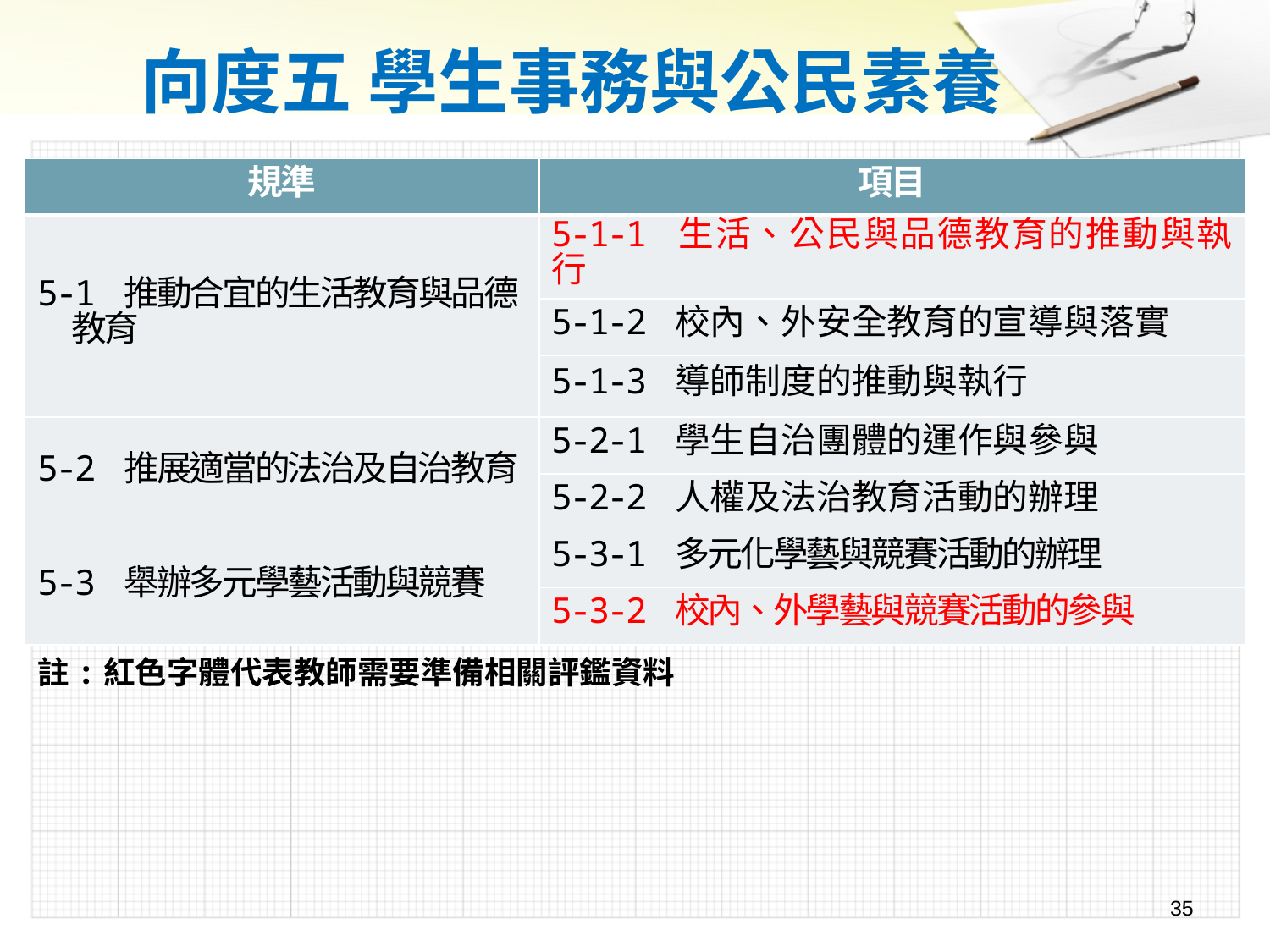

# 向度五 學生事務與公民素養
| 規準 | 項目 |
| --- | --- |
| 5-1 推動合宜的生活教育與品德 教育 | 5-1-1 生活、公民與品德教育的推動與執行 |
|  | 5-1-2 校內、外安全教育的宣導與落實 |
|  | 5-1-3 導師制度的推動與執行 |
| 5-2 推展適當的法治及自治教育 | 5-2-1 學生自治團體的運作與參與 |
|  | 5-2-2 人權及法治教育活動的辦理 |
| 5-3 舉辦多元學藝活動與競賽 | 5-3-1 多元化學藝與競賽活動的辦理 |
|  | 5-3-2 校內、外學藝與競賽活動的參與 |
註:紅色字體代表教師需要準備相關評鑑資料
35